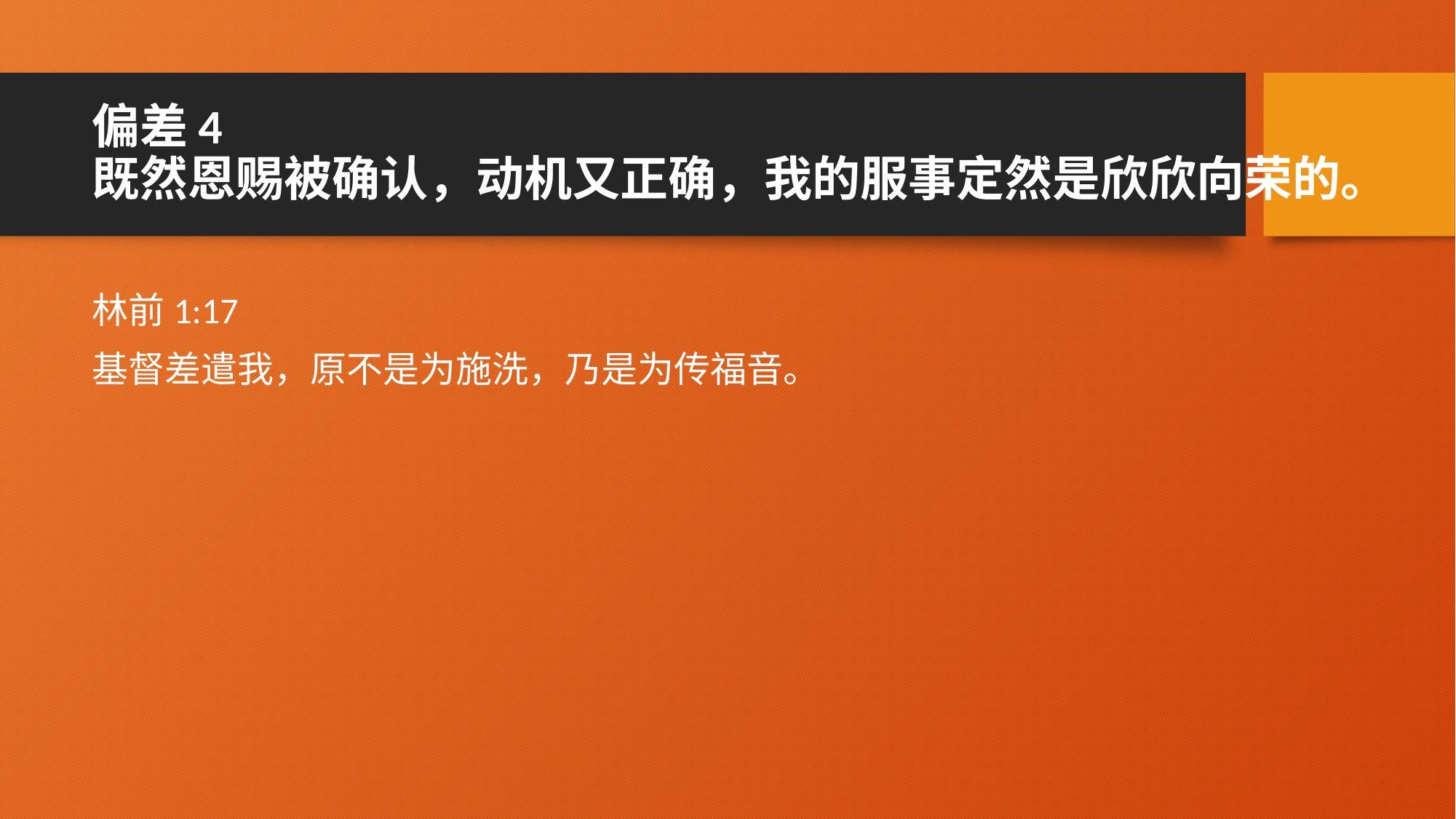

# 偏差4 既然恩赐被确认，动机又正确，我的服事定然是欣欣向荣的。
林前1:17
基督差遣我，原不是为施洗，乃是为传福音。